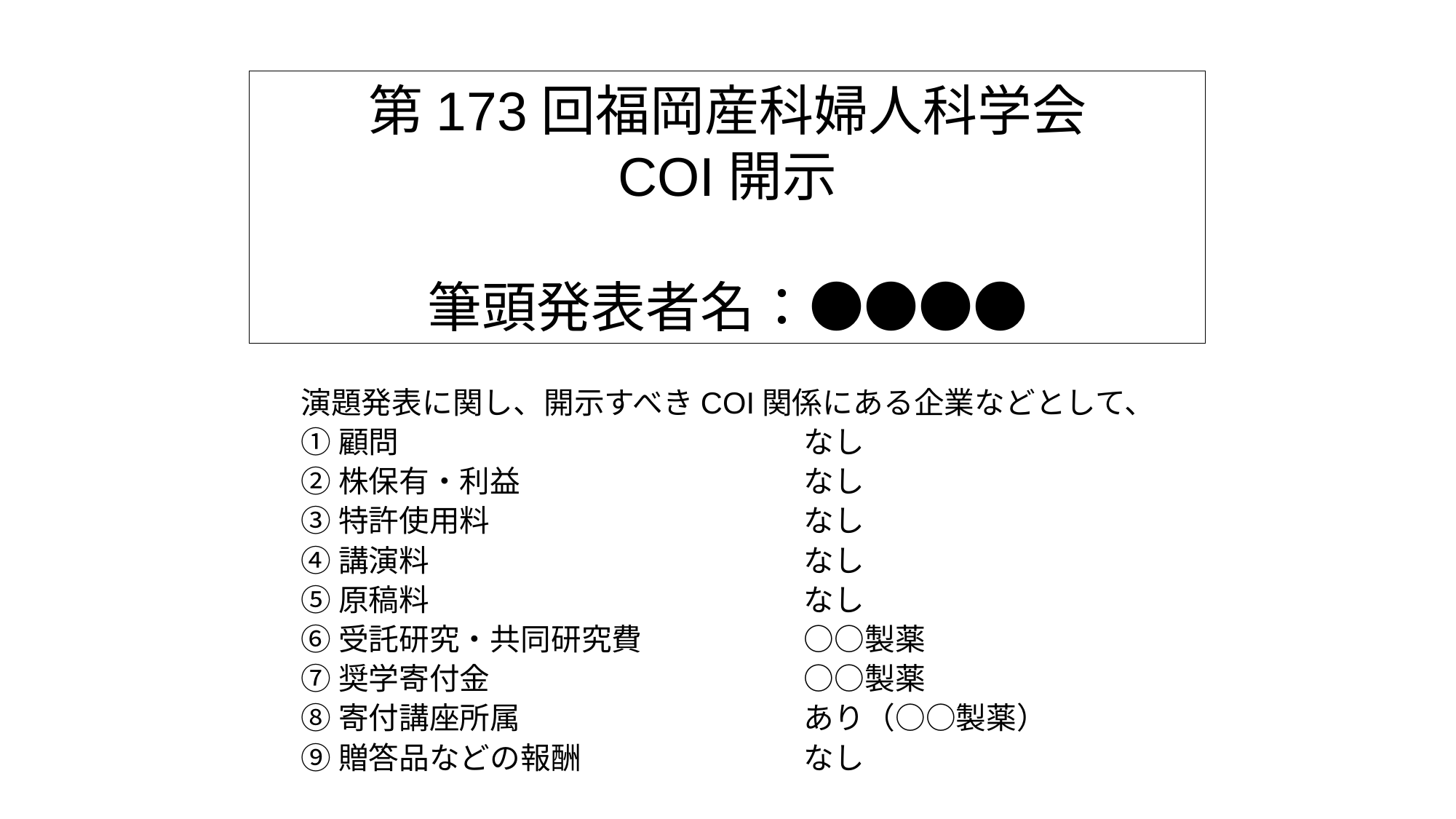

第173回福岡産科婦人科学会
COI開示

筆頭発表者名：●●●●
演題発表に関し、開示すべきCOI関係にある企業などとして、
①顧問	なし
②株保有・利益	なし
③特許使用料	なし
④講演料	なし
⑤原稿料	なし
⑥受託研究・共同研究費	○○製薬
⑦奨学寄付金	○○製薬
⑧寄付講座所属	あり（○○製薬）
⑨贈答品などの報酬	なし